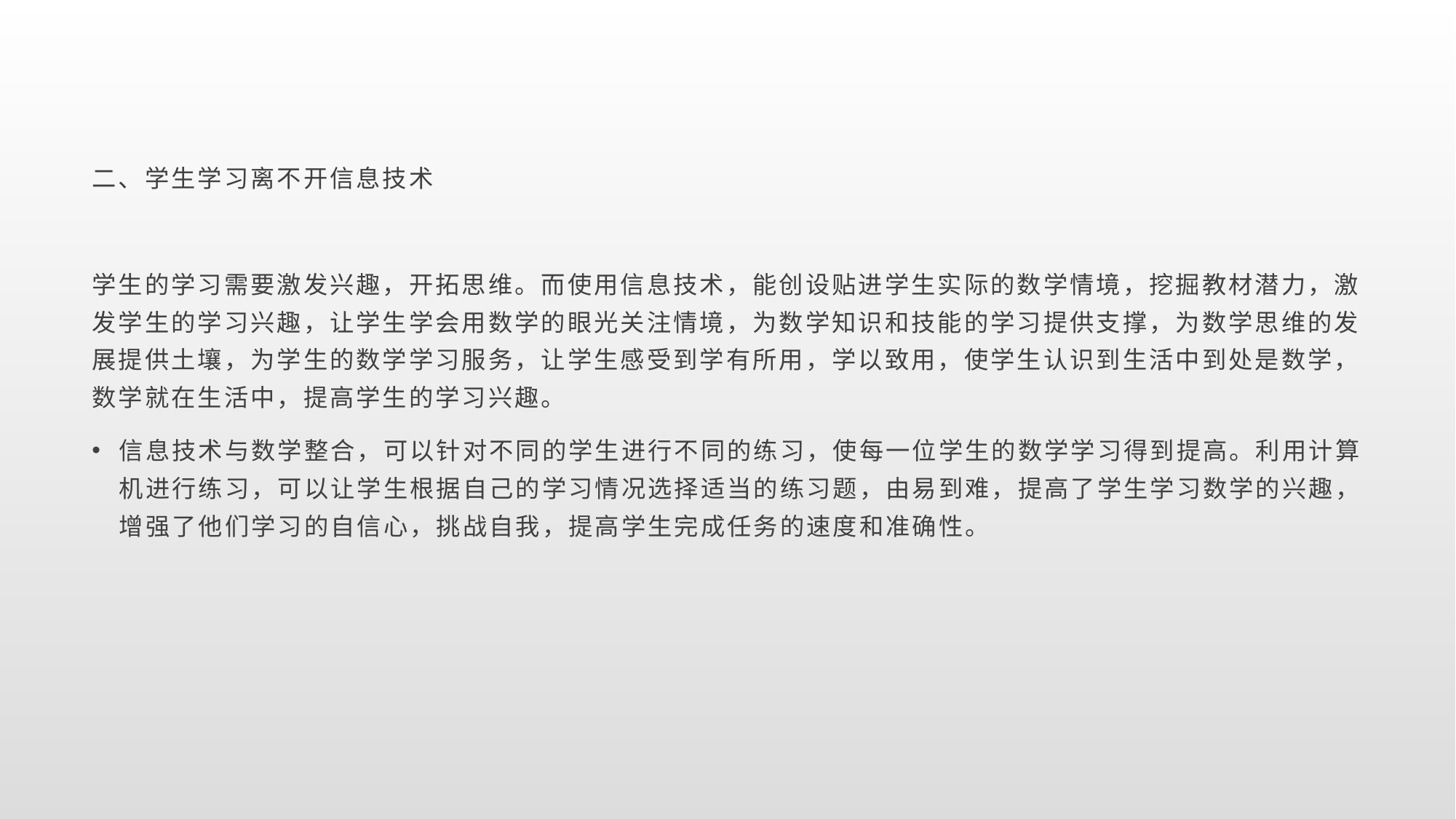

#
二、学生学习离不开信息技术

学生的学习需要激发兴趣，开拓思维。而使用信息技术，能创设贴进学生实际的数学情境，挖掘教材潜力，激发学生的学习兴趣，让学生学会用数学的眼光关注情境，为数学知识和技能的学习提供支撑，为数学思维的发展提供土壤，为学生的数学学习服务，让学生感受到学有所用，学以致用，使学生认识到生活中到处是数学，数学就在生活中，提高学生的学习兴趣。
信息技术与数学整合，可以针对不同的学生进行不同的练习，使每一位学生的数学学习得到提高。利用计算机进行练习，可以让学生根据自己的学习情况选择适当的练习题，由易到难，提高了学生学习数学的兴趣，增强了他们学习的自信心，挑战自我，提高学生完成任务的速度和准确性。